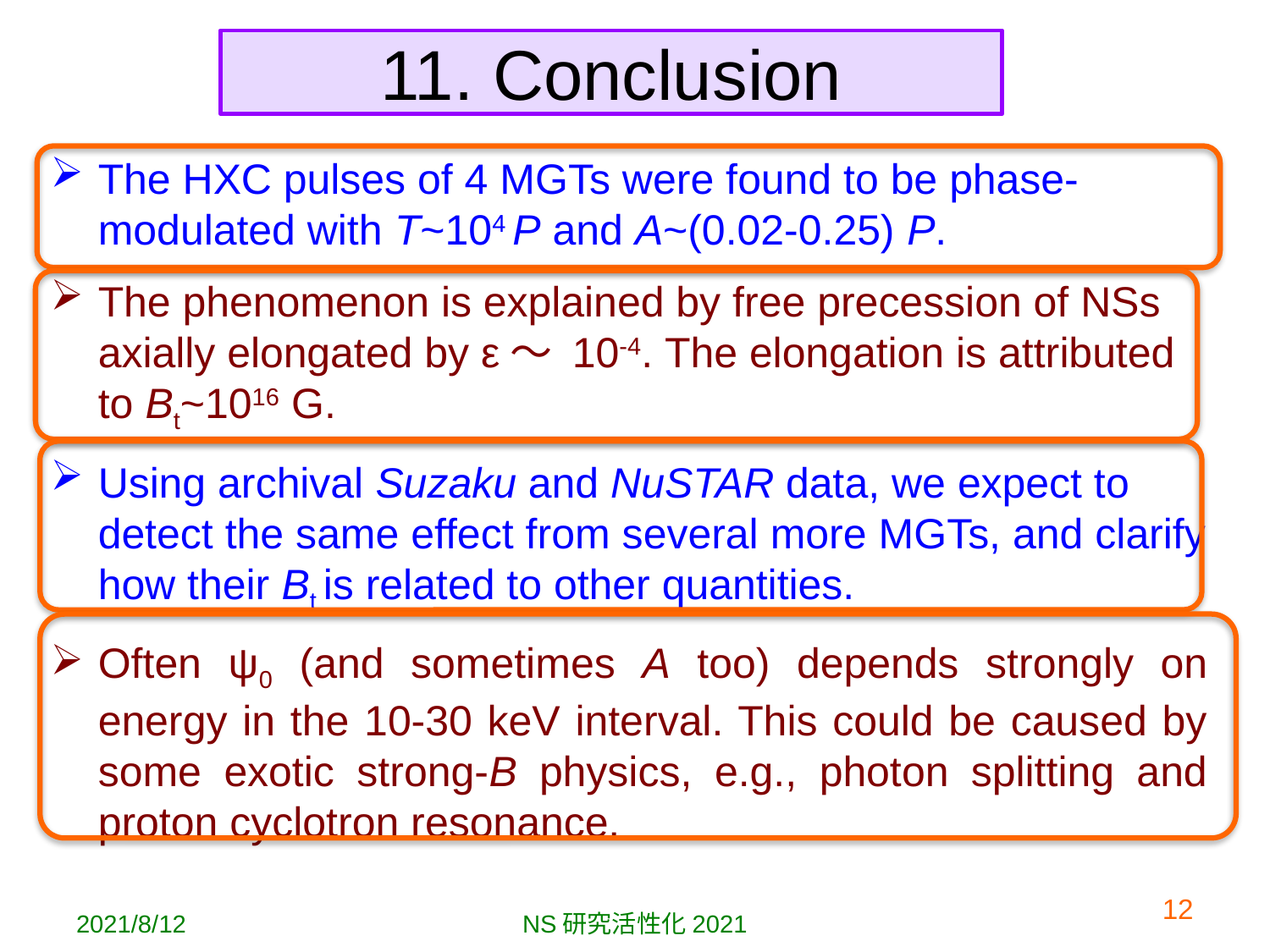

11. Conclusion

The HXC pulses of 4 MGTs were found to be phase-modulated with T~104 P and A~(0.02-0.25) P.
The phenomenon is explained by free precession of NSs axially elongated by ε〜 10-4. The elongation is attributed to Bt~1016 G.
Using archival Suzaku and NuSTAR data, we expect to detect the same effect from several more MGTs, and clarify how their Bt is related to other quantities.
Often ψ0 (and sometimes A too) depends strongly on energy in the 10-30 keV interval. This could be caused by some exotic strong-B physics, e.g., photon splitting and proton cyclotron resonance.

12
2021/8/12
NS研究活性化2021